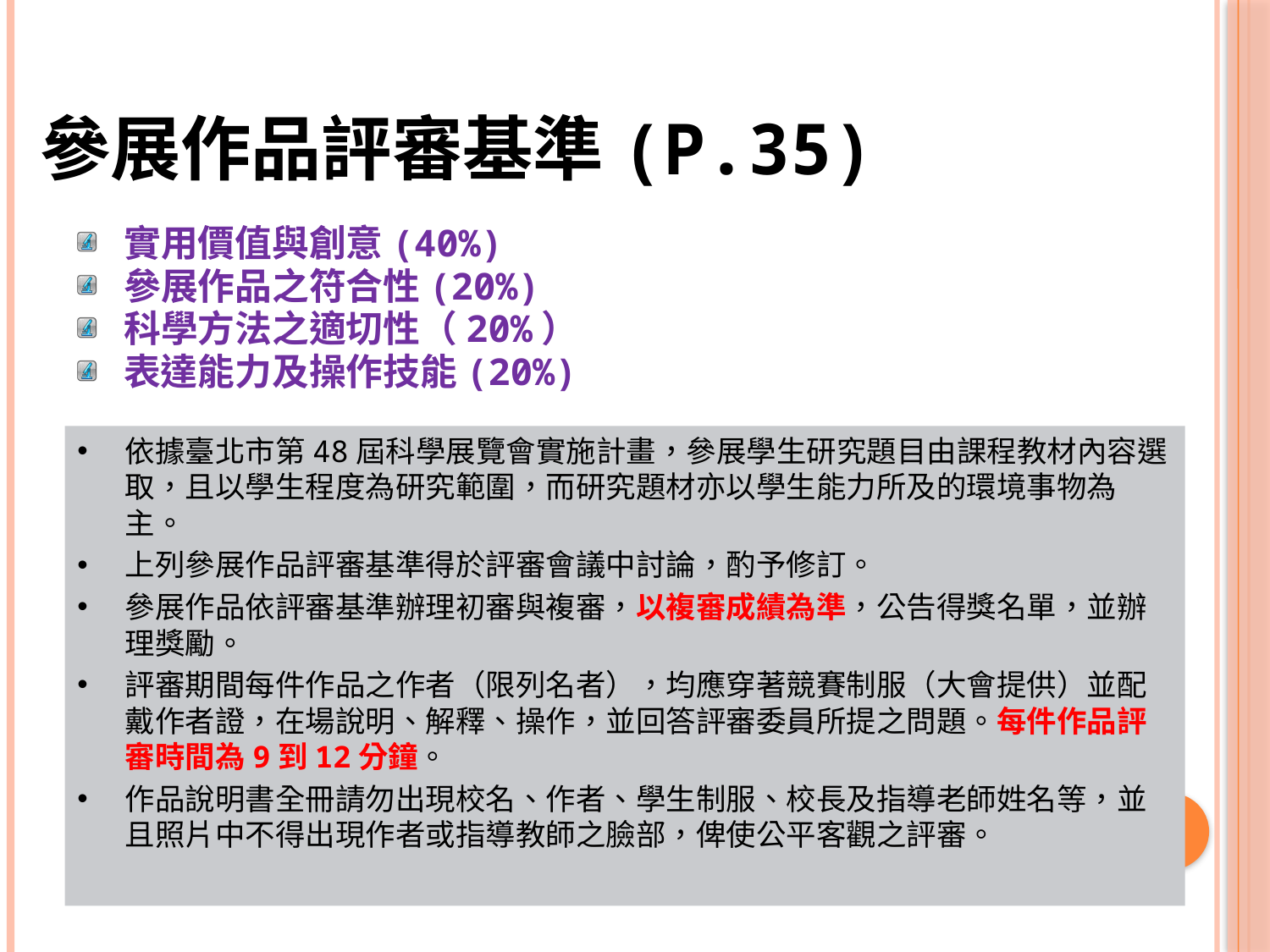

# 參展作品評審基準(P.35)
實用價值與創意(40%)
參展作品之符合性(20%)
科學方法之適切性（20%）
表達能力及操作技能(20%)

依據臺北市第48屆科學展覽會實施計畫，參展學生研究題目由課程教材內容選取，且以學生程度為研究範圍，而研究題材亦以學生能力所及的環境事物為主。
上列參展作品評審基準得於評審會議中討論，酌予修訂。
參展作品依評審基準辦理初審與複審，以複審成績為準，公告得獎名單，並辦理獎勵。
評審期間每件作品之作者（限列名者），均應穿著競賽制服（大會提供）並配戴作者證，在場說明、解釋、操作，並回答評審委員所提之問題。每件作品評審時間為9到12分鐘。
作品說明書全冊請勿出現校名、作者、學生制服、校長及指導老師姓名等，並且照片中不得出現作者或指導教師之臉部，俾使公平客觀之評審。